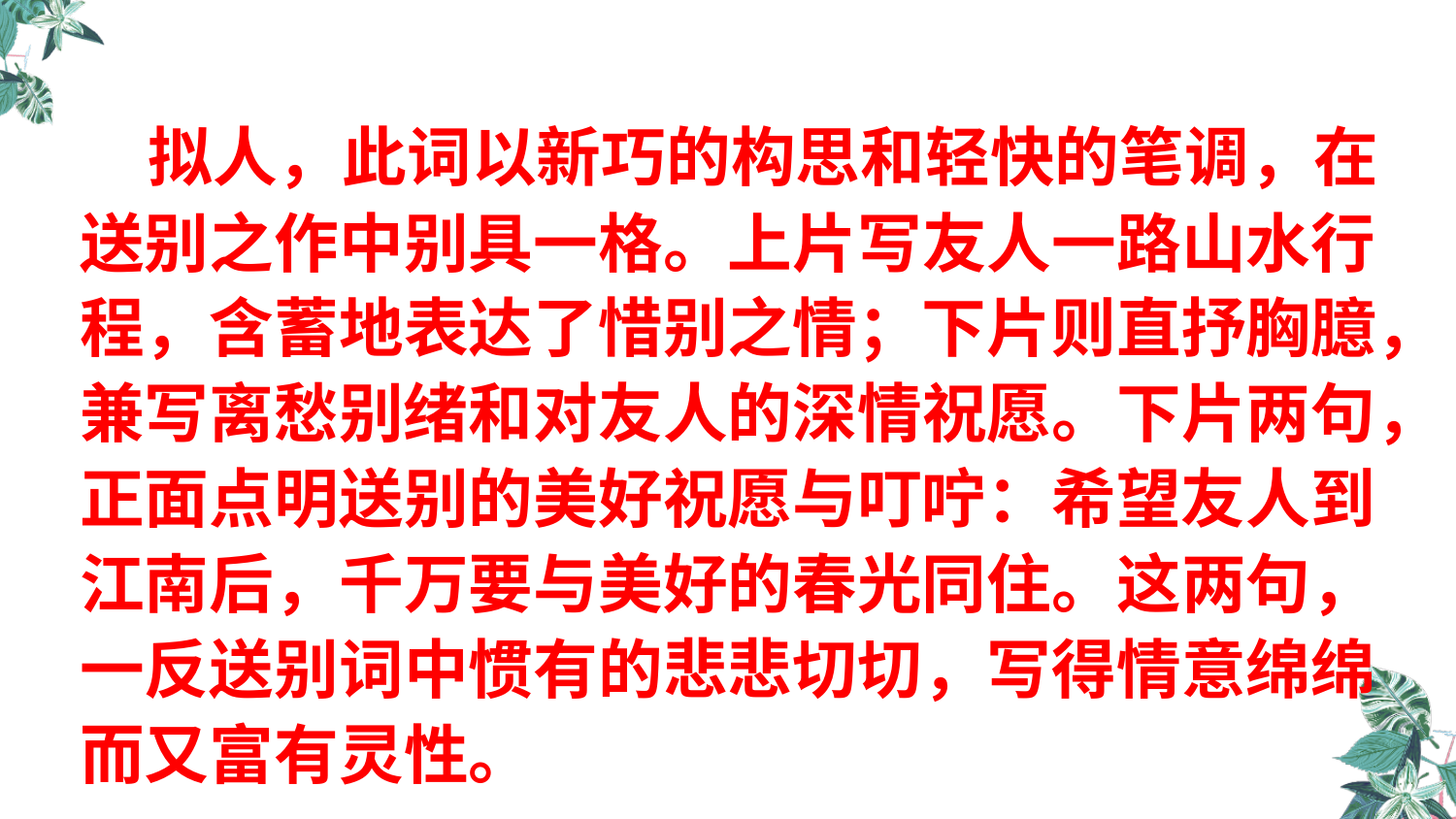

拟人，此词以新巧的构思和轻快的笔调，在送别之作中别具一格。上片写友人一路山水行程，含蓄地表达了惜别之情；下片则直抒胸臆，兼写离愁别绪和对友人的深情祝愿。下片两句，正面点明送别的美好祝愿与叮咛：希望友人到江南后，千万要与美好的春光同住。这两句，一反送别词中惯有的悲悲切切，写得情意绵绵而又富有灵性。